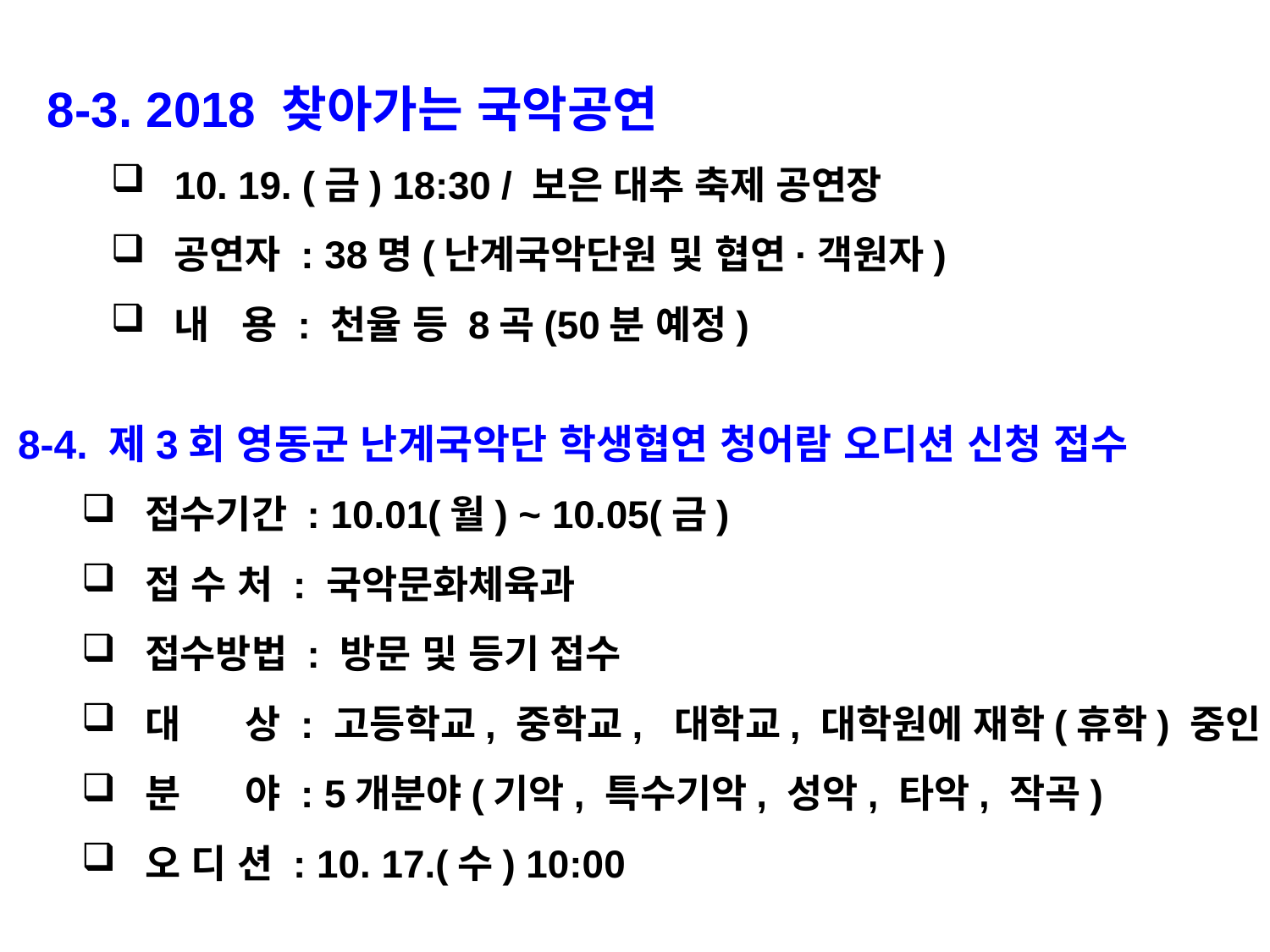

8-3. 2018 찾아가는 국악공연
10. 19. (금) 18:30 / 보은 대추 축제 공연장
공연자 : 38명(난계국악단원 및 협연·객원자)
내   용 : 천율 등 8곡(50분 예정)

8-4. 제3회 영동군 난계국악단 학생협연 청어람 오디션 신청 접수
접수기간 : 10.01(월) ~ 10.05(금)
접 수 처 : 국악문화체육과
접수방법 : 방문 및 등기 접수
대      상 : 고등학교, 중학교,  대학교, 대학원에 재학(휴학) 중인 자
분      야 : 5개분야(기악, 특수기악, 성악, 타악, 작곡)
오 디 션 : 10. 17.(수) 10:00